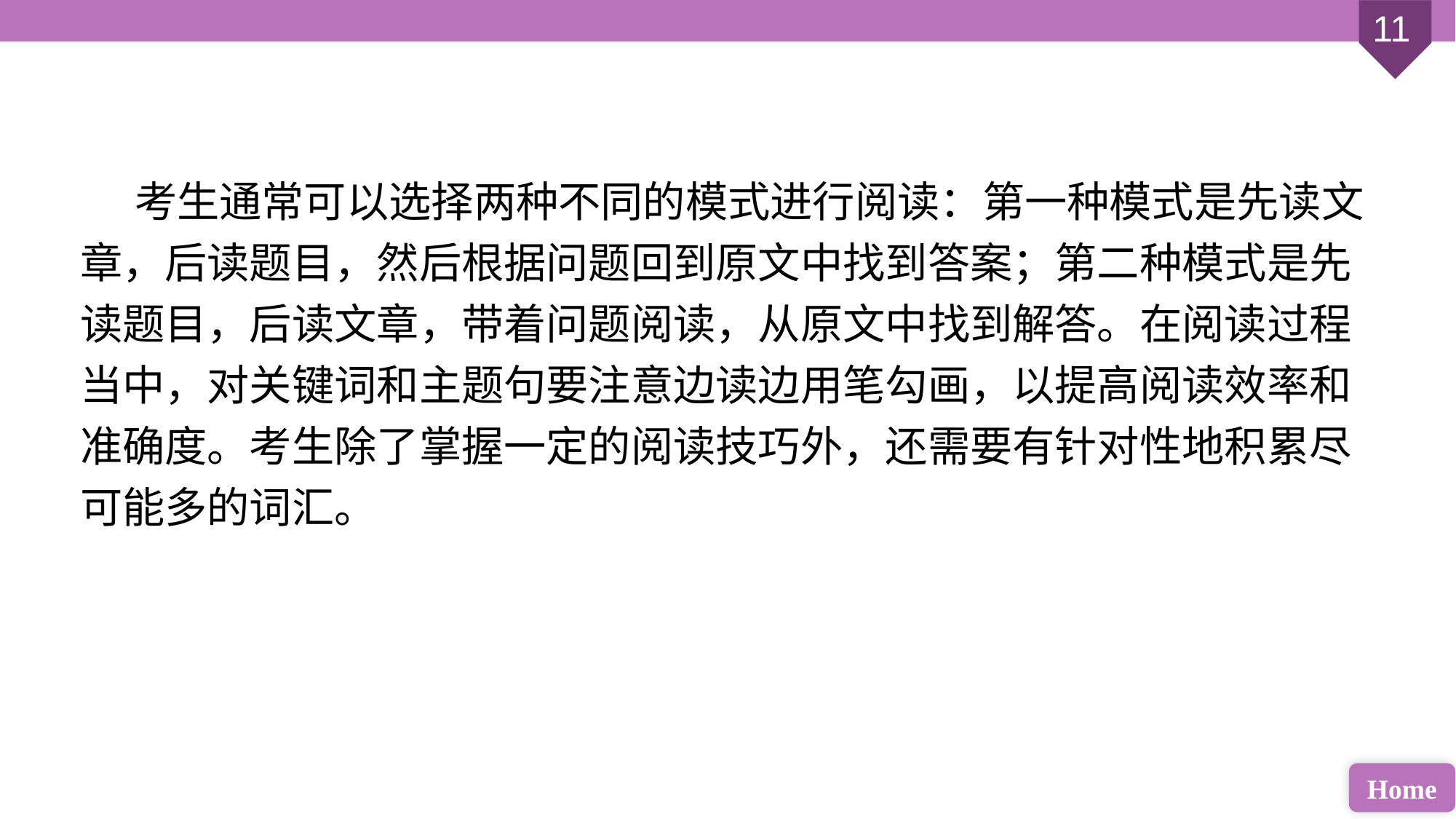

考生通常可以选择两种不同的模式进行阅读：第一种模式是先读文章，后读题目，然后根据问题回到原文中找到答案；第二种模式是先读题目，后读文章，带着问题阅读，从原文中找到解答。在阅读过程当中，对关键词和主题句要注意边读边用笔勾画，以提高阅读效率和准确度。考生除了掌握一定的阅读技巧外，还需要有针对性地积累尽可能多的词汇。